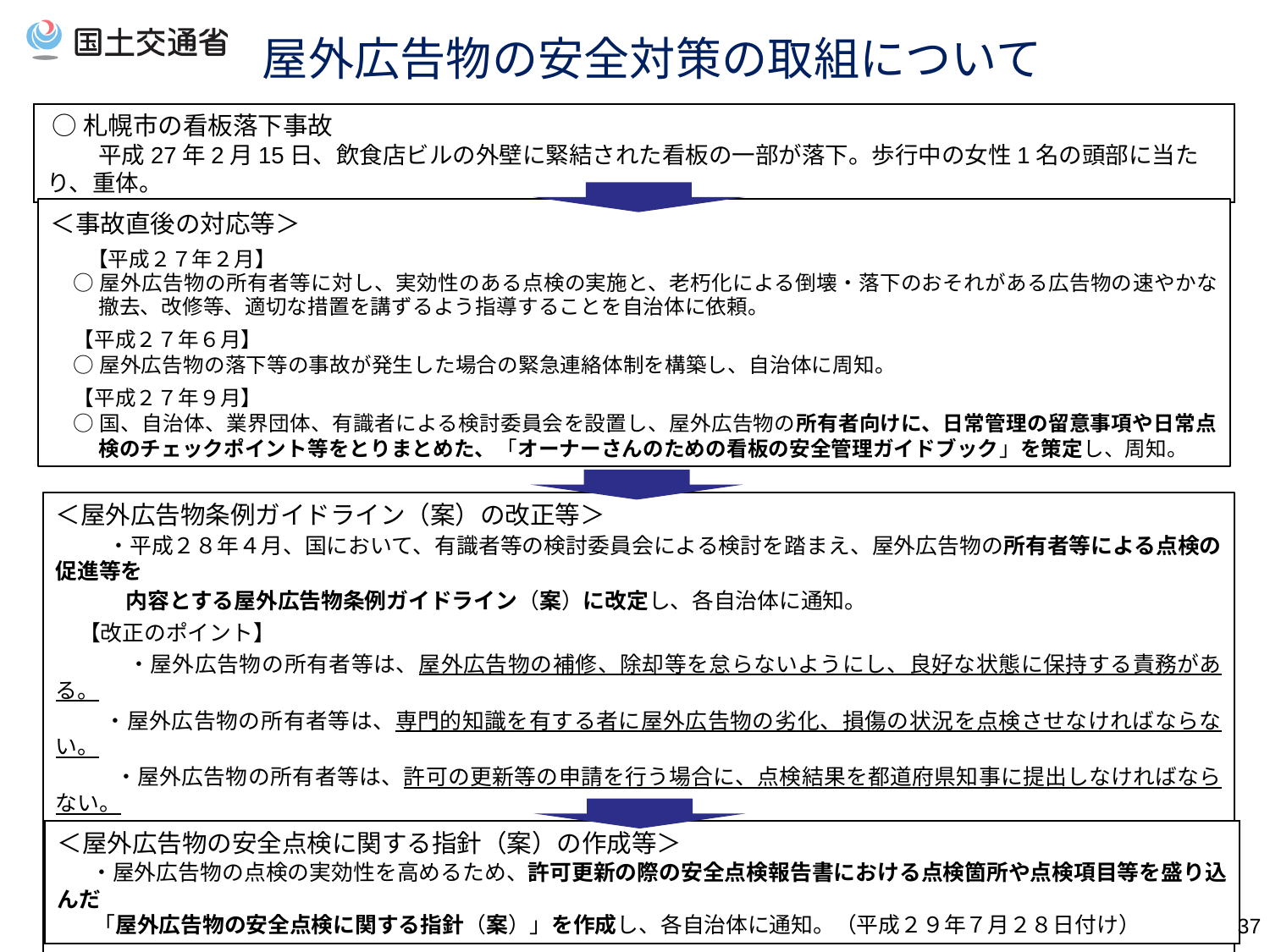

屋外広告物の安全対策の取組について
 ○札幌市の看板落下事故
　 　平成27年2月15日、飲食店ビルの外壁に緊結された看板の一部が落下。歩行中の女性1名の頭部に当たり、重体。

＜事故直後の対応等＞
 　【平成２７年２月】
○屋外広告物の所有者等に対し、実効性のある点検の実施と、老朽化による倒壊・落下のおそれがある広告物の速やかな撤去、改修等、適切な措置を講ずるよう指導することを自治体に依頼。

【平成２７年６月】
○屋外広告物の落下等の事故が発生した場合の緊急連絡体制を構築し、自治体に周知。

【平成２７年９月】
○国、自治体、業界団体、有識者による検討委員会を設置し、屋外広告物の所有者向けに、日常管理の留意事項や日常点検のチェックポイント等をとりまとめた、「オーナーさんのための看板の安全管理ガイドブック」を策定し、周知。

＜屋外広告物条例ガイドライン（案）の改正等＞
　　 ・平成２８年４月、国において、有識者等の検討委員会による検討を踏まえ、屋外広告物の所有者等による点検の促進等を
　　　 内容とする屋外広告物条例ガイドライン（案）に改定し、各自治体に通知。

　【改正のポイント】
　　　 ・屋外広告物の所有者等は、屋外広告物の補修、除却等を怠らないようにし、良好な状態に保持する責務がある。
        ・屋外広告物の所有者等は、専門的知識を有する者に屋外広告物の劣化、損傷の状況を点検させなければならない。
　　   ・屋外広告物の所有者等は、許可の更新等の申請を行う場合に、点検結果を都道府県知事に提出しなければならない。

　  ※上記ガイドラインと併せて、（一社）日本屋外広告業団体連合会、（公社）日本サイン協会、（一社）サインの森の３団体が共同で、屋外
　　　  広告物の統一的な点検基準等を策定し、事業者に周知。

＜屋外広告物の安全点検に関する指針（案）の作成等＞
　  ・屋外広告物の点検の実効性を高めるため、許可更新の際の安全点検報告書における点検箇所や点検項目等を盛り込んだ
　   「屋外広告物の安全点検に関する指針（案）」を作成し、各自治体に通知。（平成２９年７月２８日付け）
37